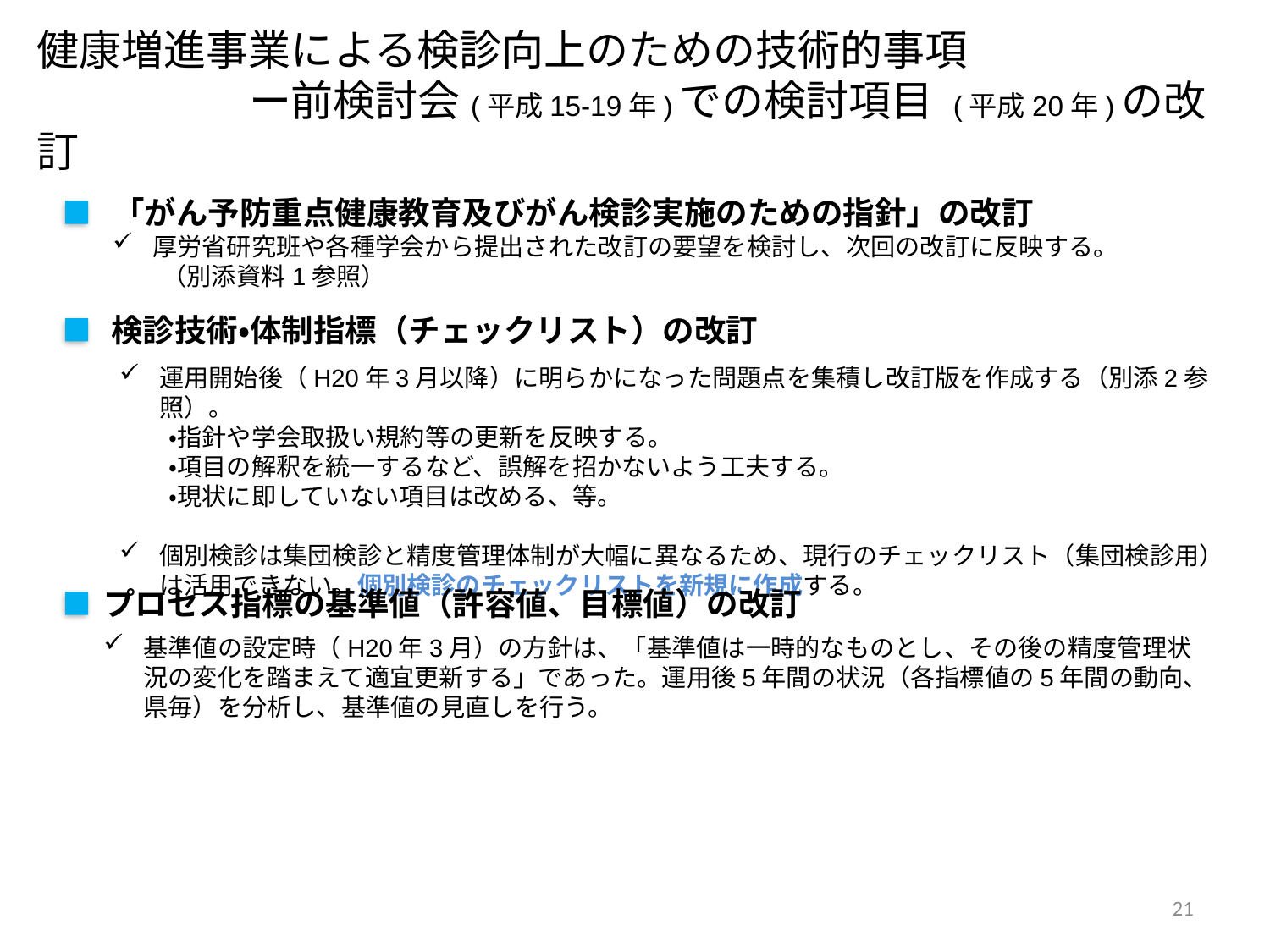

健康増進事業による検診向上のための技術的事項
　　　　　ー前検討会(平成15-19年)での検討項目 (平成20年)の改訂
「がん予防重点健康教育及びがん検診実施のための指針」の改訂

厚労省研究班や各種学会から提出された改訂の要望を検討し、次回の改訂に反映する。
　　（別添資料1参照）
検診技術・体制指標（チェックリスト）の改訂

運用開始後（H20年3月以降）に明らかになった問題点を集積し改訂版を作成する（別添2参照）。
　　・指針や学会取扱い規約等の更新を反映する。
　　・項目の解釈を統一するなど、誤解を招かないよう工夫する。
　　・現状に即していない項目は改める、等。

個別検診は集団検診と精度管理体制が大幅に異なるため、現行のチェックリスト（集団検診用）は活用できない。個別検診のチェックリストを新規に作成する。
プロセス指標の基準値（許容値、目標値）の改訂

基準値の設定時（H20年3月）の方針は、「基準値は一時的なものとし、その後の精度管理状況の変化を踏まえて適宜更新する」であった。運用後5年間の状況（各指標値の5年間の動向、県毎）を分析し、基準値の見直しを行う。
21